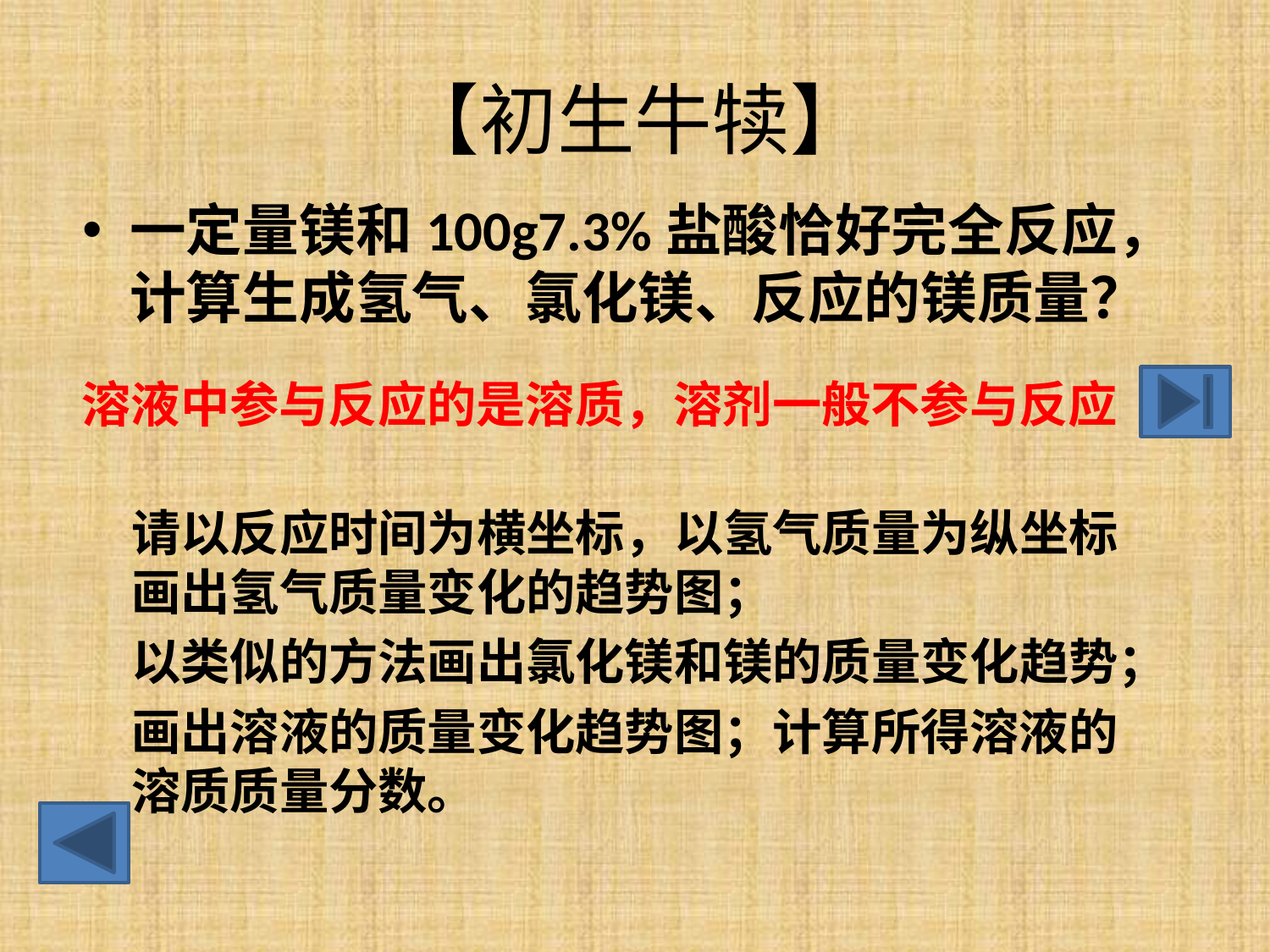

# 【初生牛犊】
一定量镁和100g7.3%盐酸恰好完全反应，计算生成氢气、氯化镁、反应的镁质量？
溶液中参与反应的是溶质，溶剂一般不参与反应

请以反应时间为横坐标，以氢气质量为纵坐标画出氢气质量变化的趋势图；
以类似的方法画出氯化镁和镁的质量变化趋势；
画出溶液的质量变化趋势图；计算所得溶液的溶质质量分数。